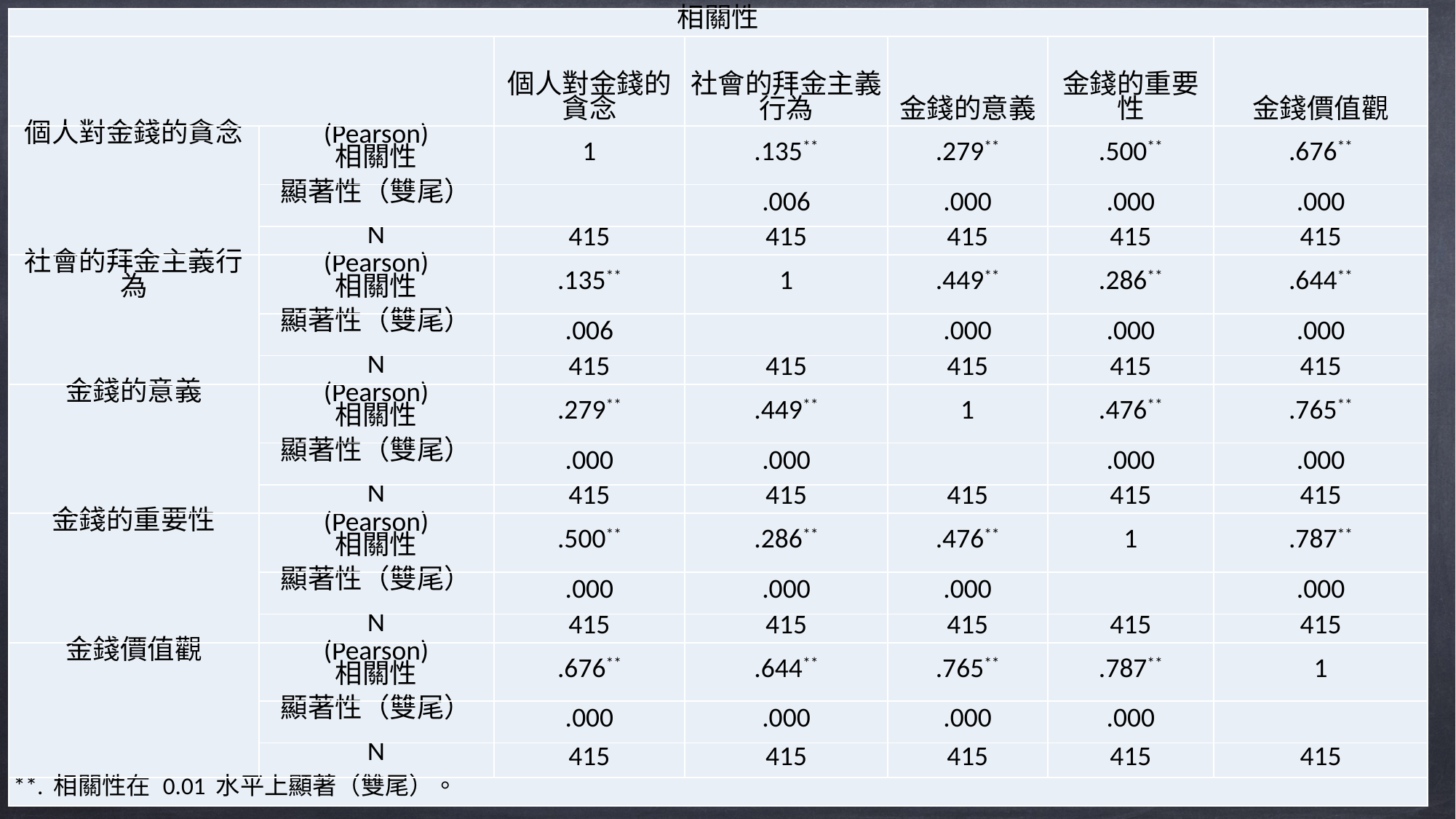

| 相關性 |  |  |  |  |  |  |
| --- | --- | --- | --- | --- | --- | --- |
|  |  | 個人對金錢的貪念 | 社會的拜金主義行為 | 金錢的意義 | 金錢的重要性 | 金錢價值觀 |
| 個人對金錢的貪念 | (Pearson) 相關性 | 1 | .135\*\* | .279\*\* | .500\*\* | .676\*\* |
|  | 顯著性（雙尾） |  | .006 | .000 | .000 | .000 |
|  | N | 415 | 415 | 415 | 415 | 415 |
| 社會的拜金主義行為 | (Pearson) 相關性 | .135\*\* | 1 | .449\*\* | .286\*\* | .644\*\* |
|  | 顯著性（雙尾） | .006 |  | .000 | .000 | .000 |
|  | N | 415 | 415 | 415 | 415 | 415 |
| 金錢的意義 | (Pearson) 相關性 | .279\*\* | .449\*\* | 1 | .476\*\* | .765\*\* |
|  | 顯著性（雙尾） | .000 | .000 |  | .000 | .000 |
|  | N | 415 | 415 | 415 | 415 | 415 |
| 金錢的重要性 | (Pearson) 相關性 | .500\*\* | .286\*\* | .476\*\* | 1 | .787\*\* |
|  | 顯著性（雙尾） | .000 | .000 | .000 |  | .000 |
|  | N | 415 | 415 | 415 | 415 | 415 |
| 金錢價值觀 | (Pearson) 相關性 | .676\*\* | .644\*\* | .765\*\* | .787\*\* | 1 |
|  | 顯著性（雙尾） | .000 | .000 | .000 | .000 |  |
|  | N | 415 | 415 | 415 | 415 | 415 |
| \*\*. 相關性在 0.01 水平上顯著（雙尾）。 |  |  |  |  |  |  |